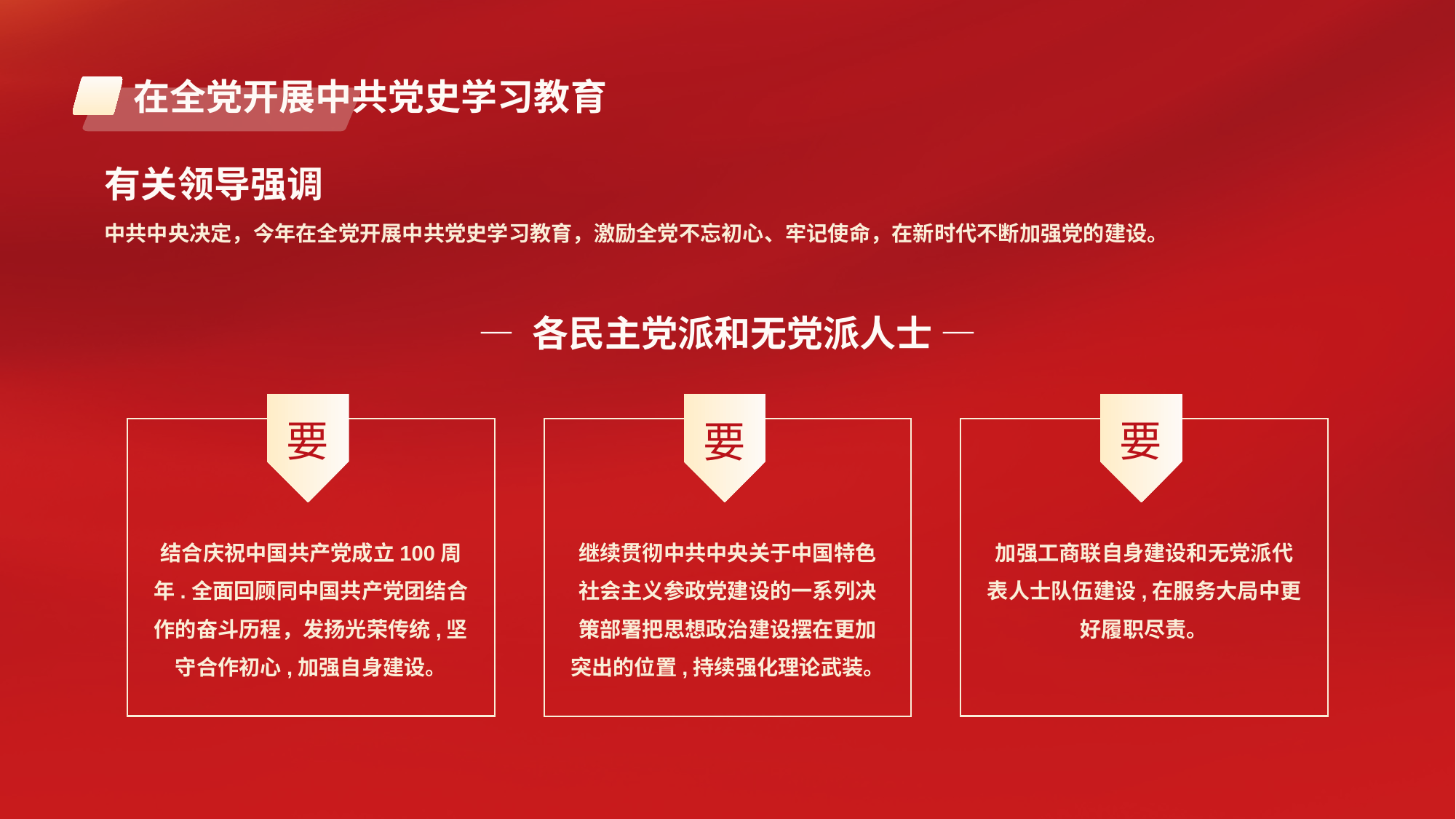

在全党开展中共党史学习教育

有关领导强调
中共中央决定，今年在全党开展中共党史学习教育，激励全党不忘初心、牢记使命，在新时代不断加强党的建设。
— 各民主党派和无党派人士 —
要

结合庆祝中国共产党成立100周年.全面回顾同中国共产党团结合作的奋斗历程，发扬光荣传统,坚守合作初心,加强自身建设。
要

加强工商联自身建设和无党派代表人士队伍建设,在服务大局中更好履职尽责。
要

继续贯彻中共中央关于中国特色社会主义参政党建设的一系列决策部署把思想政治建设摆在更加突出的位置,持续强化理论武装。